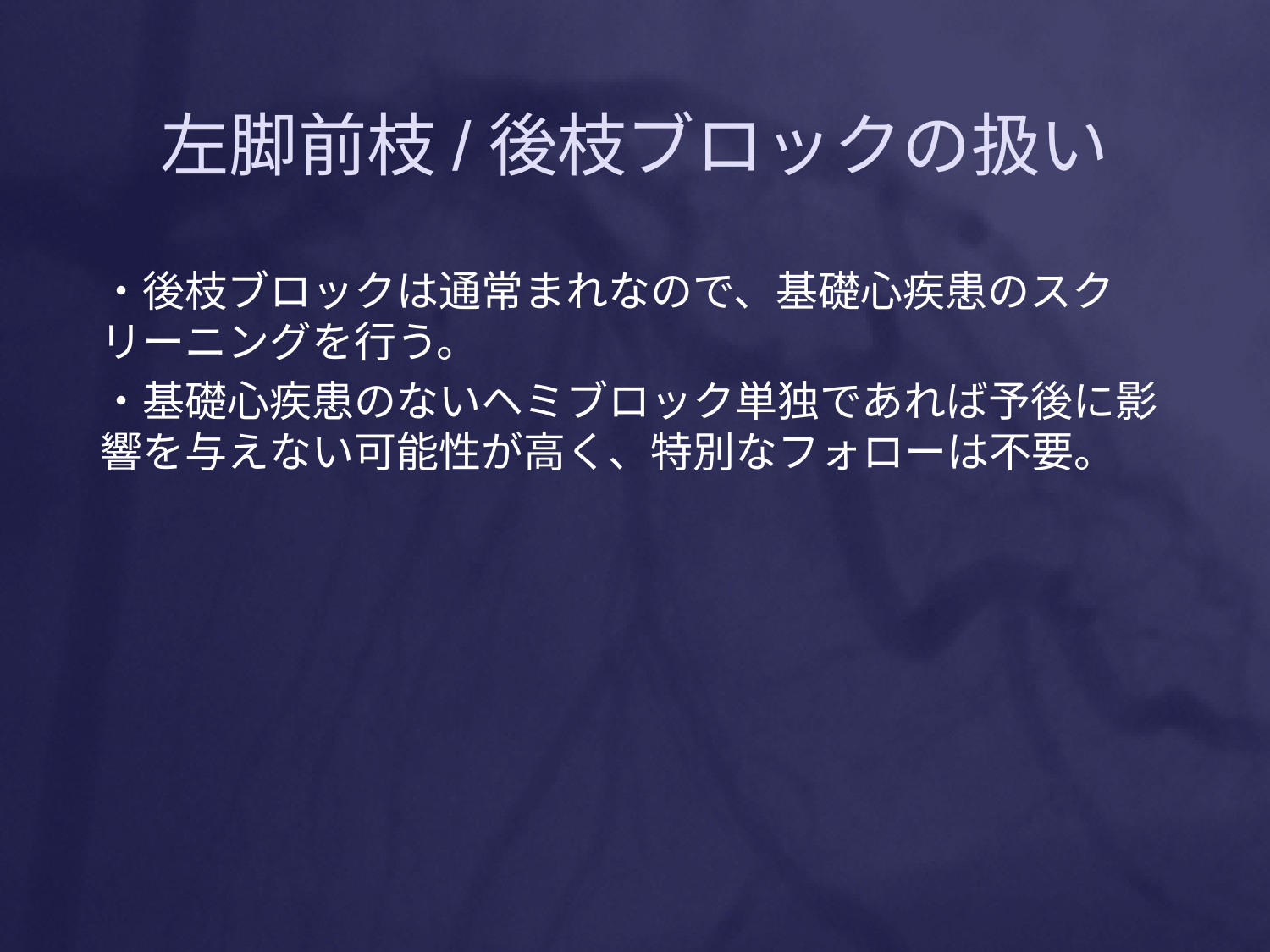

# 左脚前枝/後枝ブロックの扱い
・後枝ブロックは通常まれなので、基礎心疾患のスクリーニングを行う。
・基礎心疾患のないヘミブロック単独であれば予後に影響を与えない可能性が高く、特別なフォローは不要。